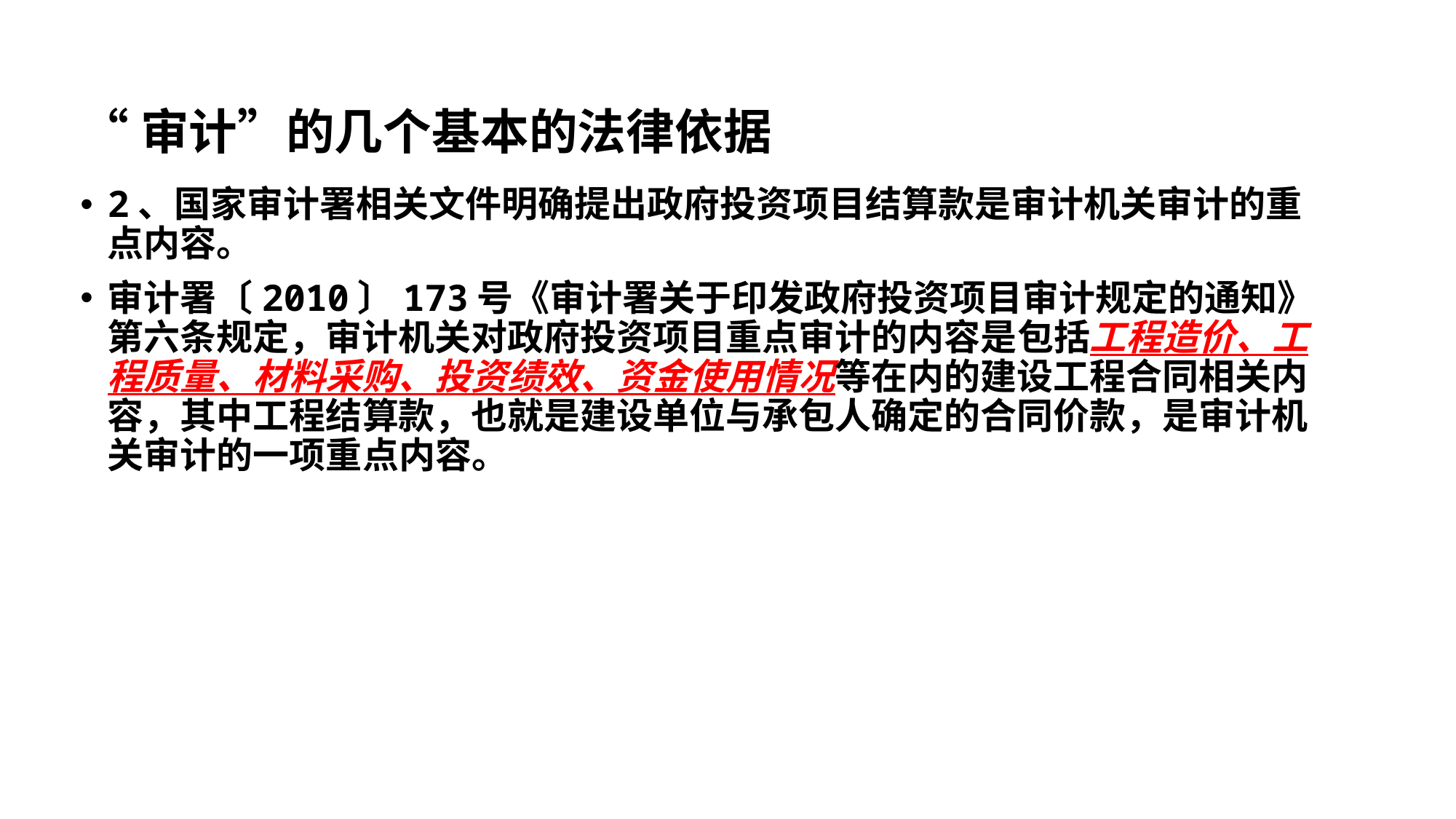

# “审计”的几个基本的法律依据
2、国家审计署相关文件明确提出政府投资项目结算款是审计机关审计的重点内容。
审计署〔2010〕173号《审计署关于印发政府投资项目审计规定的通知》第六条规定，审计机关对政府投资项目重点审计的内容是包括工程造价、工程质量、材料采购、投资绩效、资金使用情况等在内的建设工程合同相关内容，其中工程结算款，也就是建设单位与承包人确定的合同价款，是审计机关审计的一项重点内容。